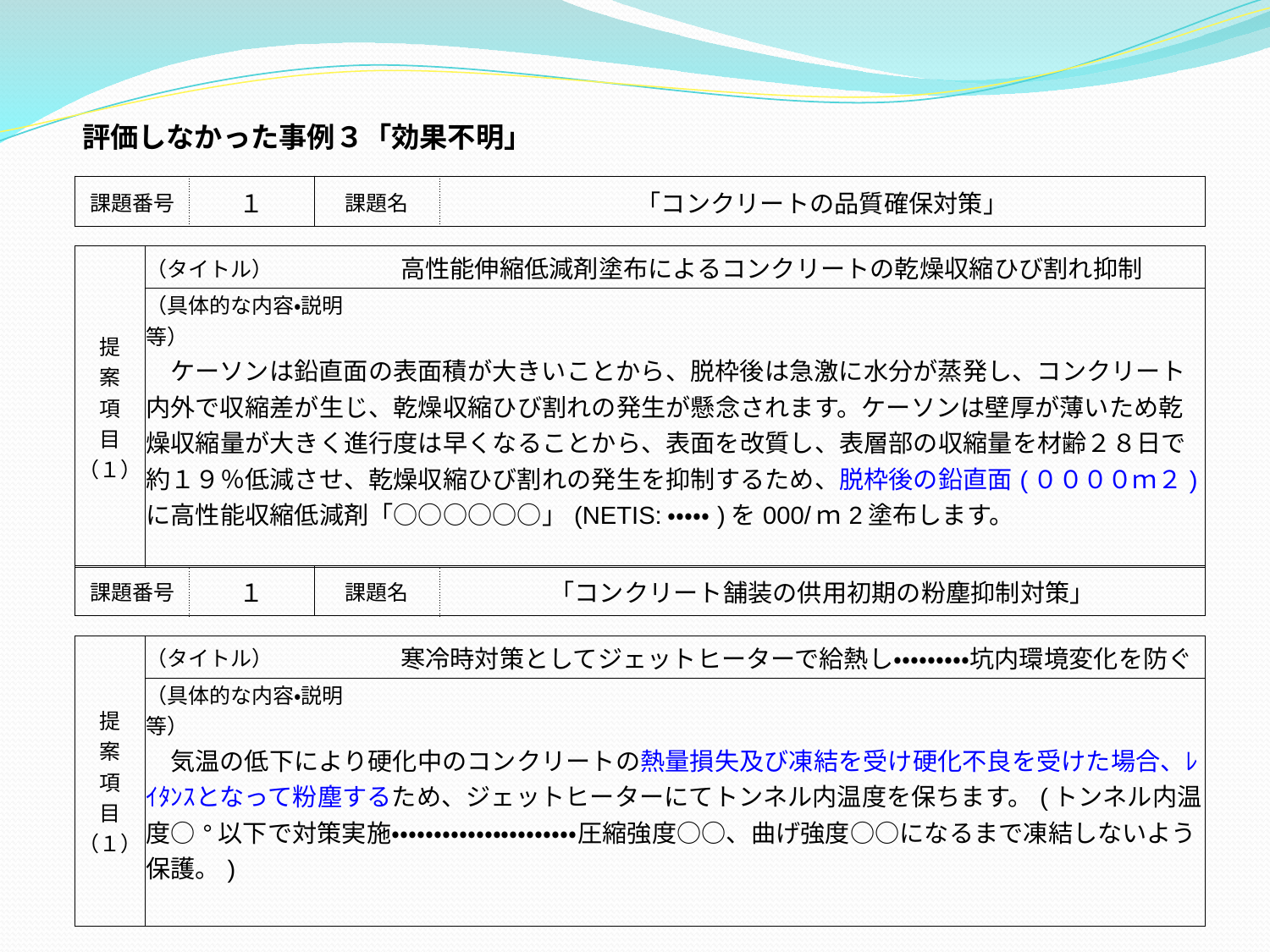

評価しなかった事例３「効果不明」
| 課題番号 | １ | 課題名 | 「コンクリートの品質確保対策」 |
| --- | --- | --- | --- |
| 提 案 項 目 （１） | （タイトル） | 高性能伸縮低減剤塗布によるコンクリートの乾燥収縮ひび割れ抑制 |
| --- | --- | --- |
|  | （具体的な内容・説明等） |  |
|  | ケーソンは鉛直面の表面積が大きいことから、脱枠後は急激に水分が蒸発し、コンクリート内外で収縮差が生じ、乾燥収縮ひび割れの発生が懸念されます。ケーソンは壁厚が薄いため乾燥収縮量が大きく進行度は早くなることから、表面を改質し、表層部の収縮量を材齢２８日で約１９％低減させ、乾燥収縮ひび割れの発生を抑制するため、脱枠後の鉛直面(００００ｍ２)に高性能収縮低減剤「○○○○○○」(NETIS:・・・・・)を000/ｍ2塗布します。 |  |
| 課題番号 | １ | 課題名 | 「コンクリート舗装の供用初期の粉塵抑制対策」 |
| --- | --- | --- | --- |
| 提 案 項 目 （１） | （タイトル） | 寒冷時対策としてジェットヒーターで給熱し・・・・・・・・・坑内環境変化を防ぐ |
| --- | --- | --- |
|  | （具体的な内容・説明等） |  |
|  | 気温の低下により硬化中のコンクリートの熱量損失及び凍結を受け硬化不良を受けた場合、ﾚｲﾀﾝｽとなって粉塵するため、ジェットヒーターにてトンネル内温度を保ちます。(トンネル内温度○°以下で対策実施・・・・・・・・・・・・・・・・・・・・・・圧縮強度○○、曲げ強度○○になるまで凍結しないよう保護。) |  |